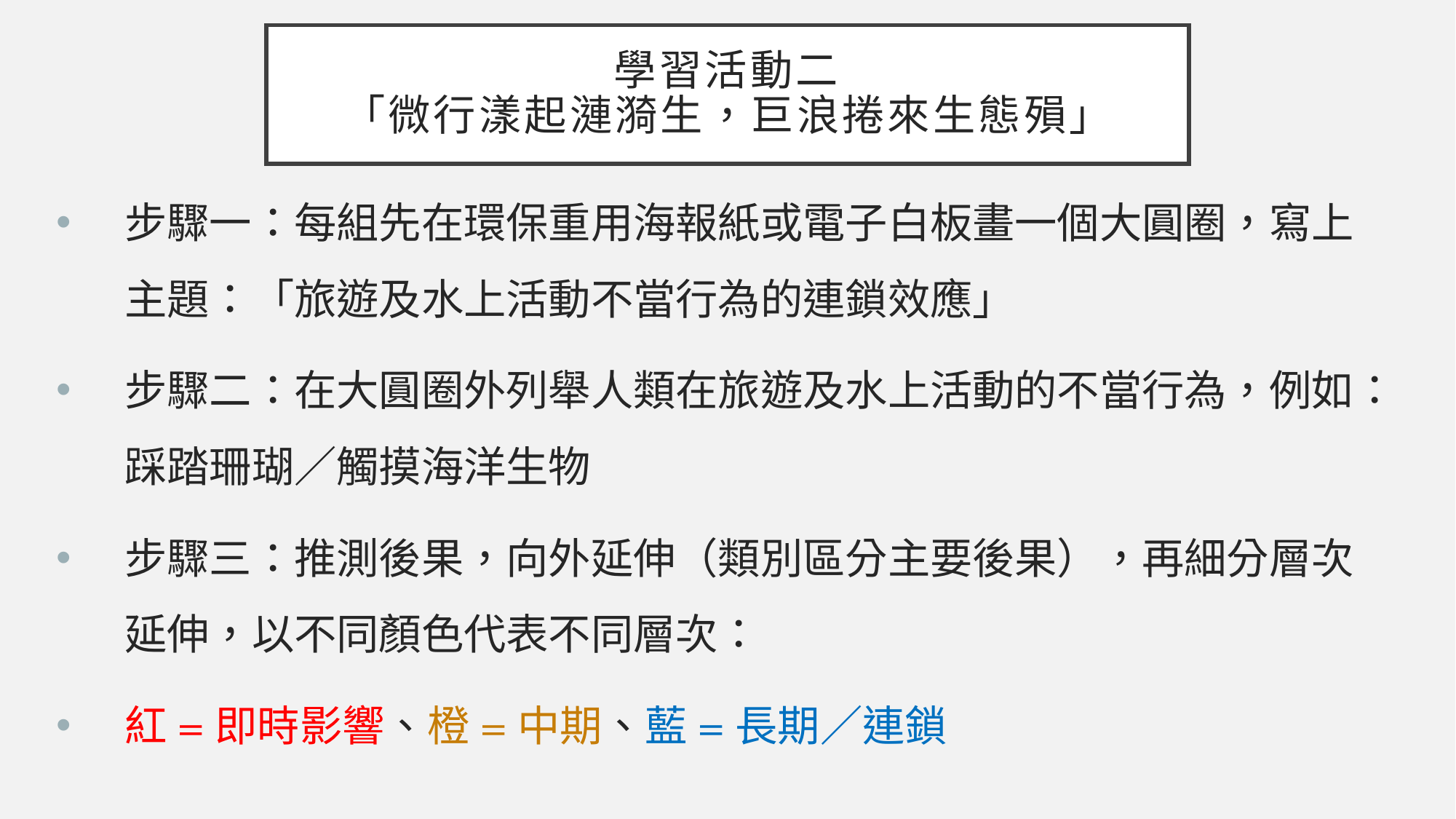

# 學習活動二 「微行漾起漣漪生，巨浪捲來生態殞」
步驟一：每組先在環保重用海報紙或電子白板畫一個大圓圈，寫上主題：「旅遊及水上活動不當行為的連鎖效應」
步驟二：在大圓圈外列舉人類在旅遊及水上活動的不當行為，例如：踩踏珊瑚／觸摸海洋生物
步驟三：推測後果，向外延伸（類別區分主要後果），再細分層次延伸，以不同顏色代表不同層次：
紅=即時影響、橙=中期、藍=長期／連鎖